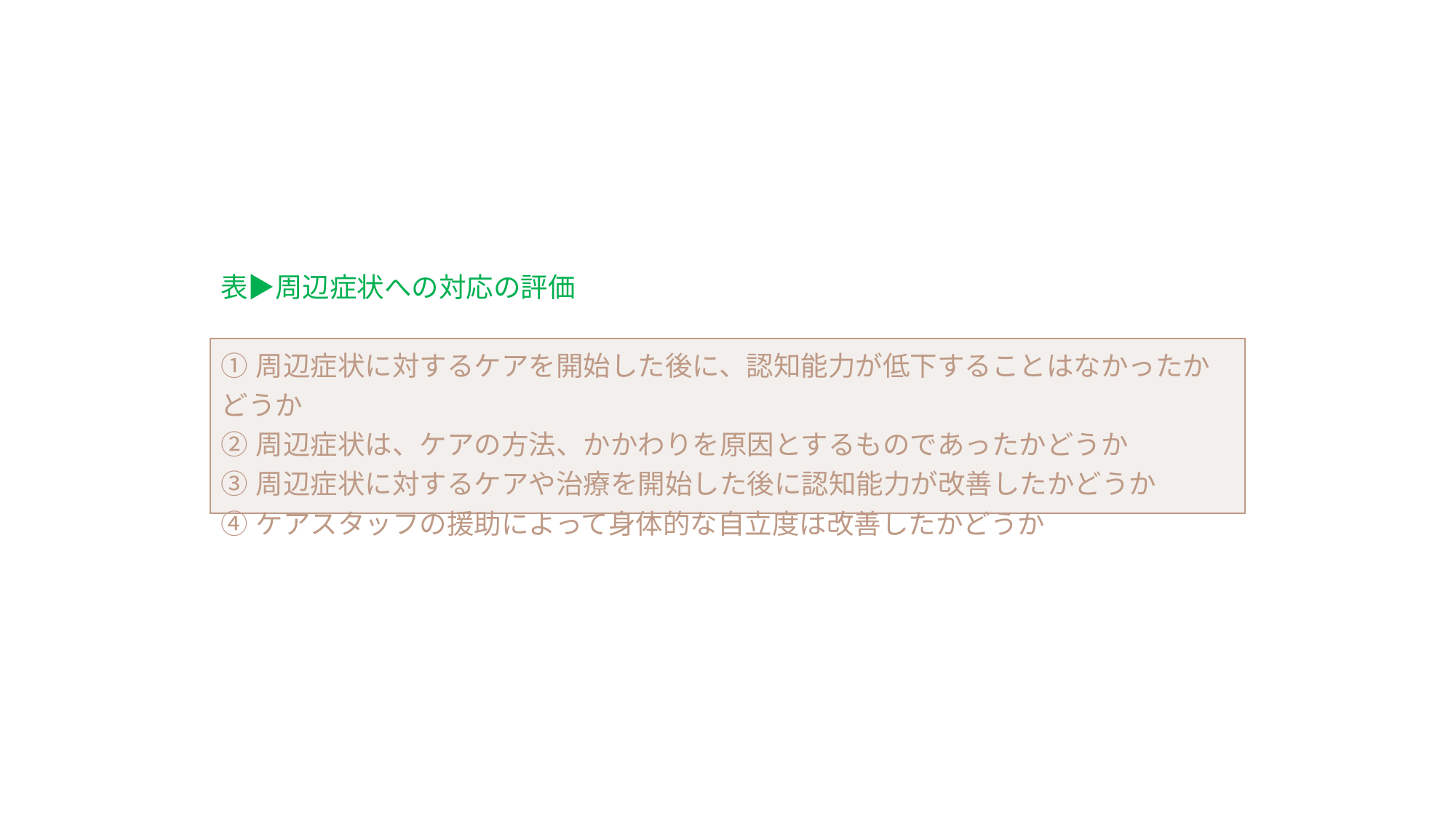

表▶周辺症状への対応の評価
| ①周辺症状に対するケアを開始した後に、認知能力が低下することはなかったかどうか ②周辺症状は、ケアの方法、かかわりを原因とするものであったかどうか ③周辺症状に対するケアや治療を開始した後に認知能力が改善したかどうか ④ケアスタッフの援助によって身体的な自立度は改善したかどうか |
| --- |